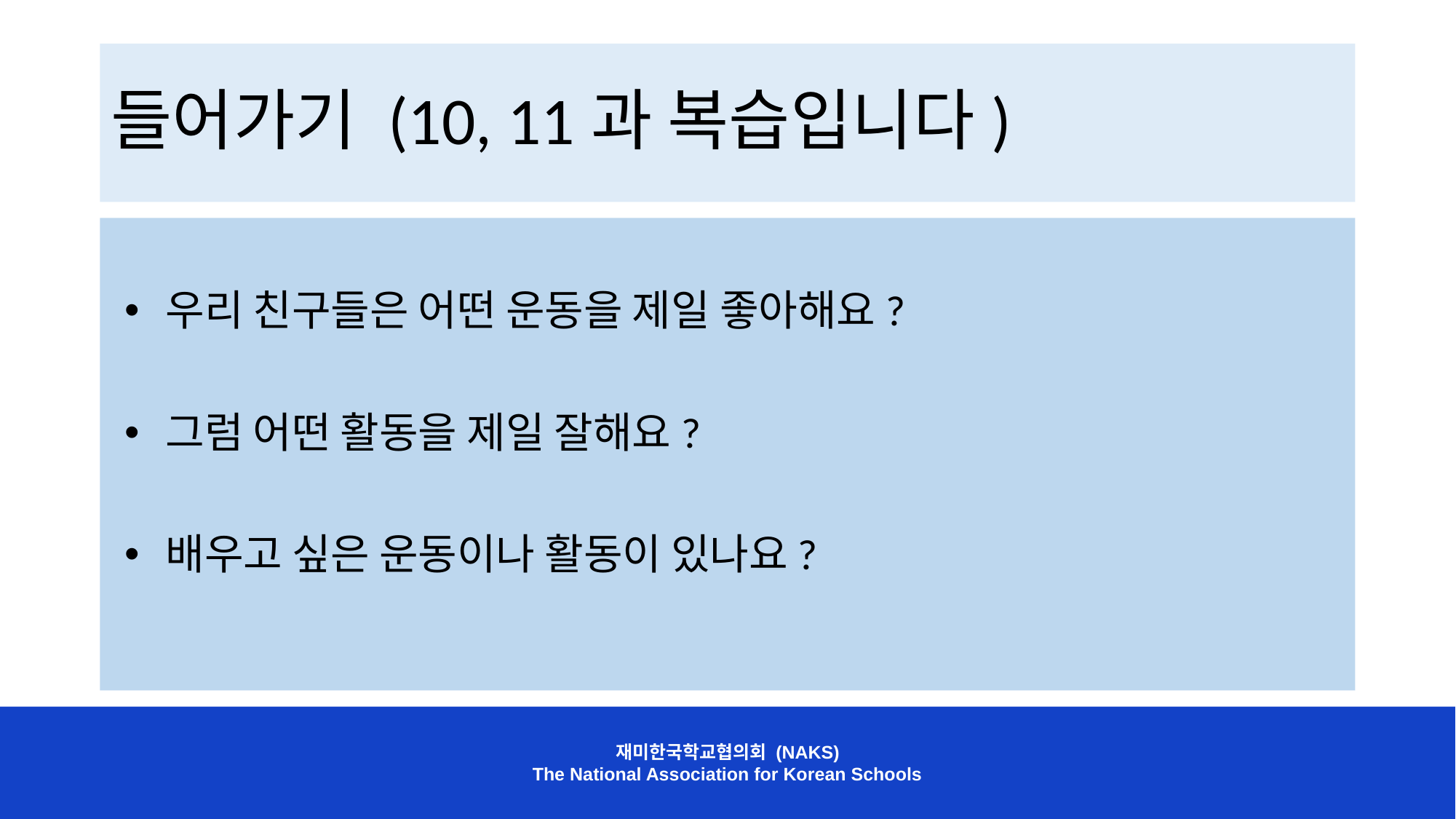

# 들어가기 (10, 11과 복습입니다)

우리 친구들은 어떤 운동을 제일 좋아해요?

그럼 어떤 활동을 제일 잘해요?

배우고 싶은 운동이나 활동이 있나요?

재미한국학교협의회 (NAKS)
The National Association for Korean Schools